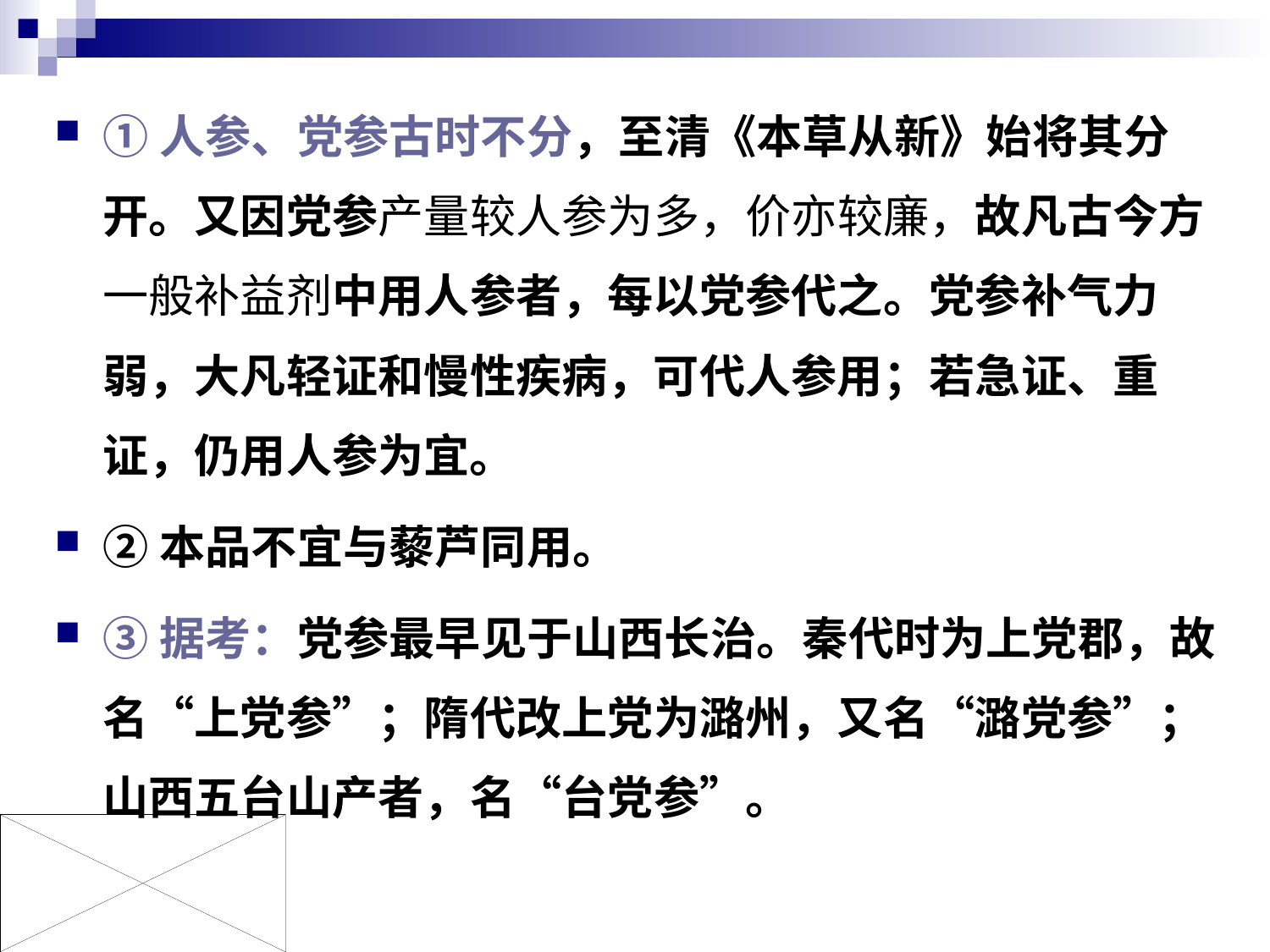

# ①人参、党参古时不分，至清《本草从新》始将其分开。又因党参产量较人参为多，价亦较廉，故凡古今方一般补益剂中用人参者，每以党参代之。党参补气力弱，大凡轻证和慢性疾病，可代人参用；若急证、重证，仍用人参为宜。
②本品不宜与藜芦同用。
③据考：党参最早见于山西长治。秦代时为上党郡，故名“上党参”；隋代改上党为潞州，又名“潞党参”；山西五台山产者，名“台党参”。